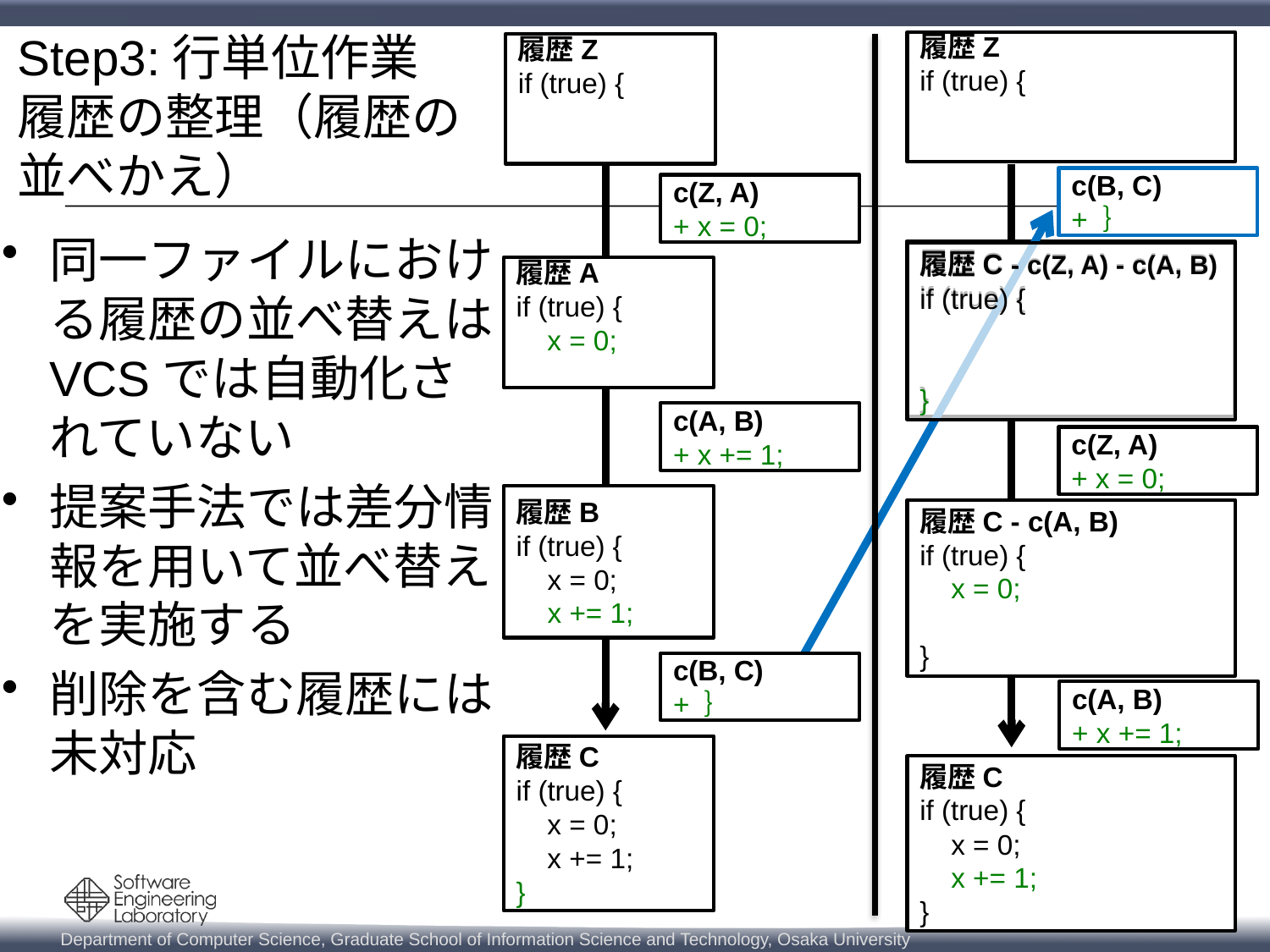

履歴Z
if (true) {

履歴Z
if (true) {

# Step3:行単位作業 履歴の整理（履歴の 並べかえ）
c(B, C)
+ ｝
c(Z, A)
+ x = 0;
同一ファイルにおける履歴の並べ替えはVCSでは自動化されていない
提案手法では差分情報を用いて並べ替えを実施する
削除を含む履歴には未対応
履歴C - c(Z, A) - c(A, B)
if (true) {

}
履歴C - c(Z, A) - c(A, B)
if (true) {

}
履歴A
if (true) {
    x = 0;

c(A, B)
+ x += 1;
c(Z, A)
+ x = 0;
履歴B
if (true) {
    x = 0;
    x += 1;
履歴C - c(A, B)
if (true) {
    x = 0;

}
c(B, C)
+ ｝
c(A, B)
+ x += 1;
履歴C
if (true) {
    x = 0;
    x += 1;
}
履歴C
if (true) {
    x = 0;
    x += 1;
}
14
2014/4/30